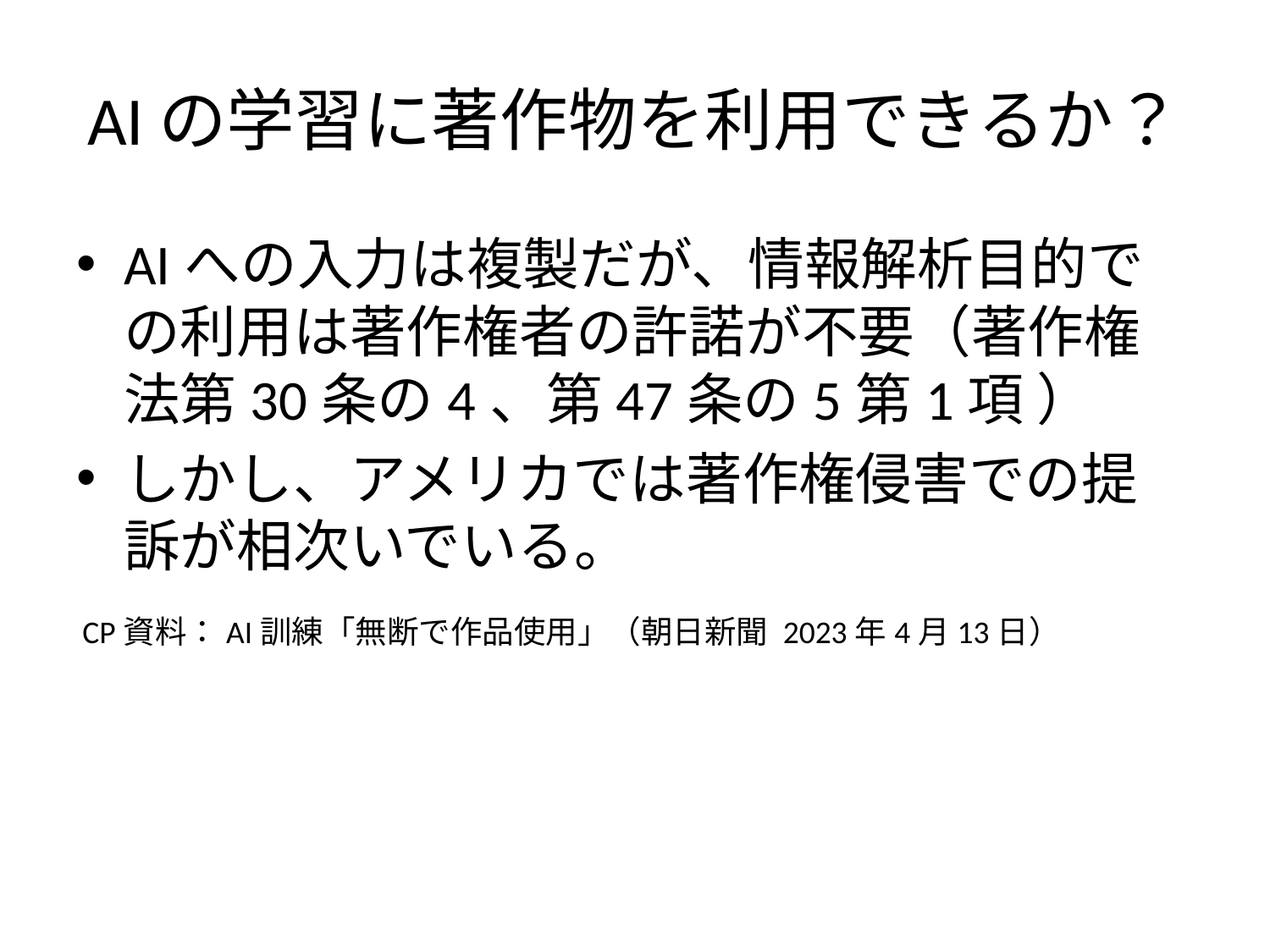

# AIの学習に著作物を利用できるか？
AIへの入力は複製だが、情報解析目的での利用は著作権者の許諾が不要（著作権法第30条の4、第47条の5第1項 ）
しかし、アメリカでは著作権侵害での提訴が相次いでいる。
CP資料：AI訓練「無断で作品使用」（朝日新聞 2023年4月13日）